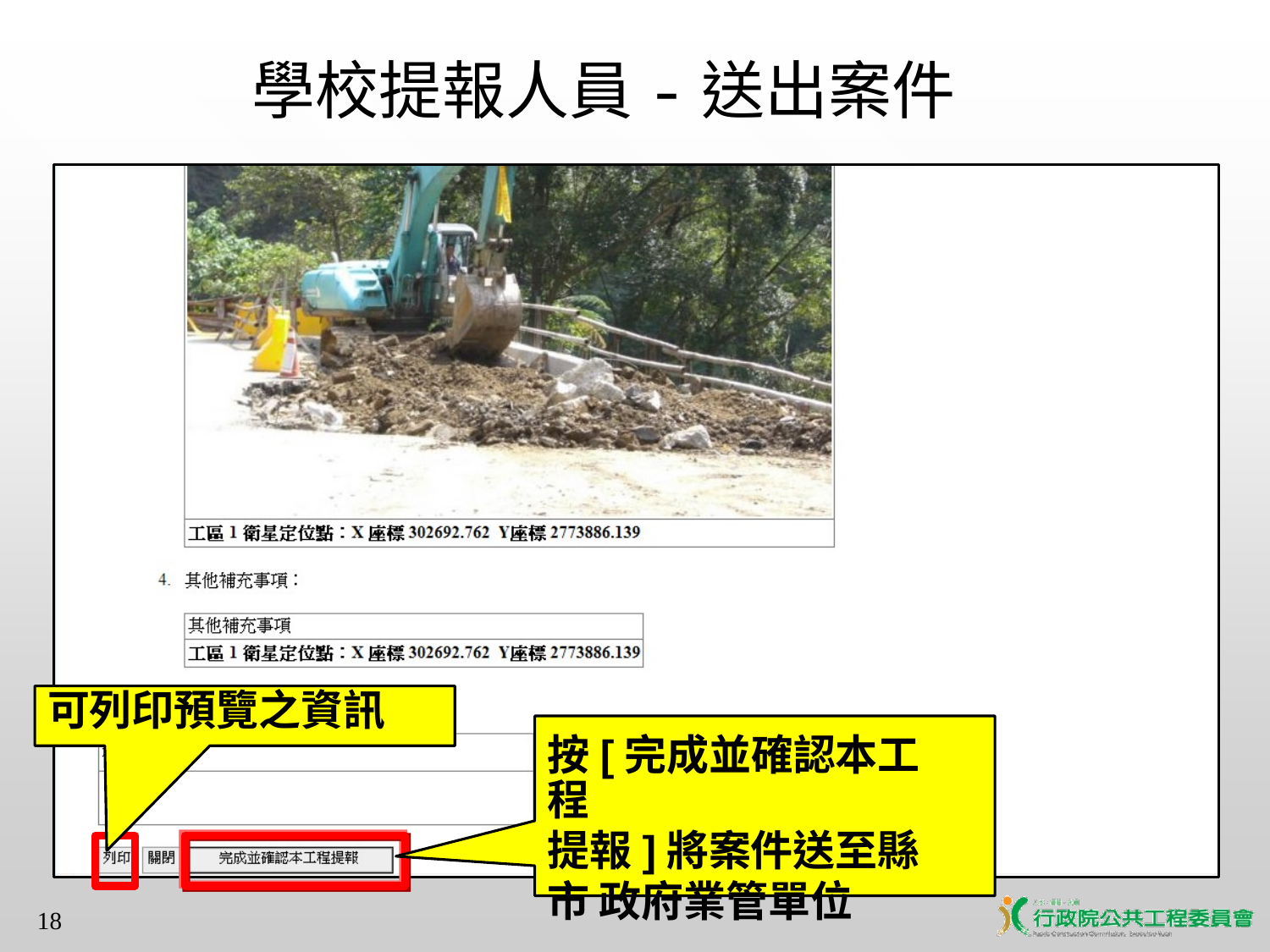

# 學校提報人員-送出案件

可列印預覽之資訊
按[完成並確認本工程
提報]將案件送至縣市 政府業管單位

18